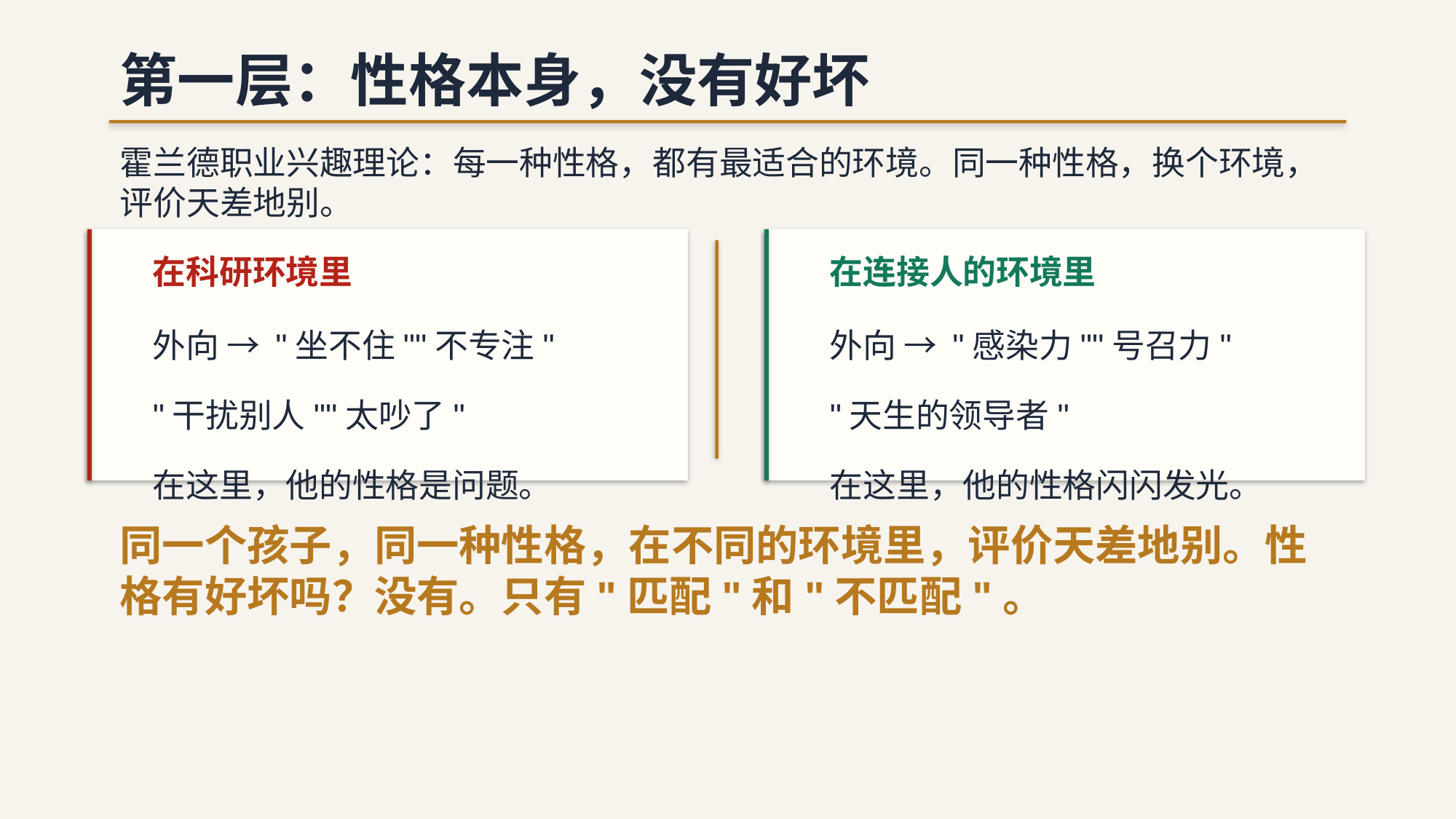

第一层：性格本身，没有好坏

霍兰德职业兴趣理论：每一种性格，都有最适合的环境。同一种性格，换个环境，评价天差地别。

在科研环境里
在连接人的环境里
外向 → "坐不住""不专注"
"干扰别人""太吵了"
在这里，他的性格是问题。
外向 → "感染力""号召力"
"天生的领导者"
在这里，他的性格闪闪发光。
同一个孩子，同一种性格，在不同的环境里，评价天差地别。性格有好坏吗？没有。只有"匹配"和"不匹配"。